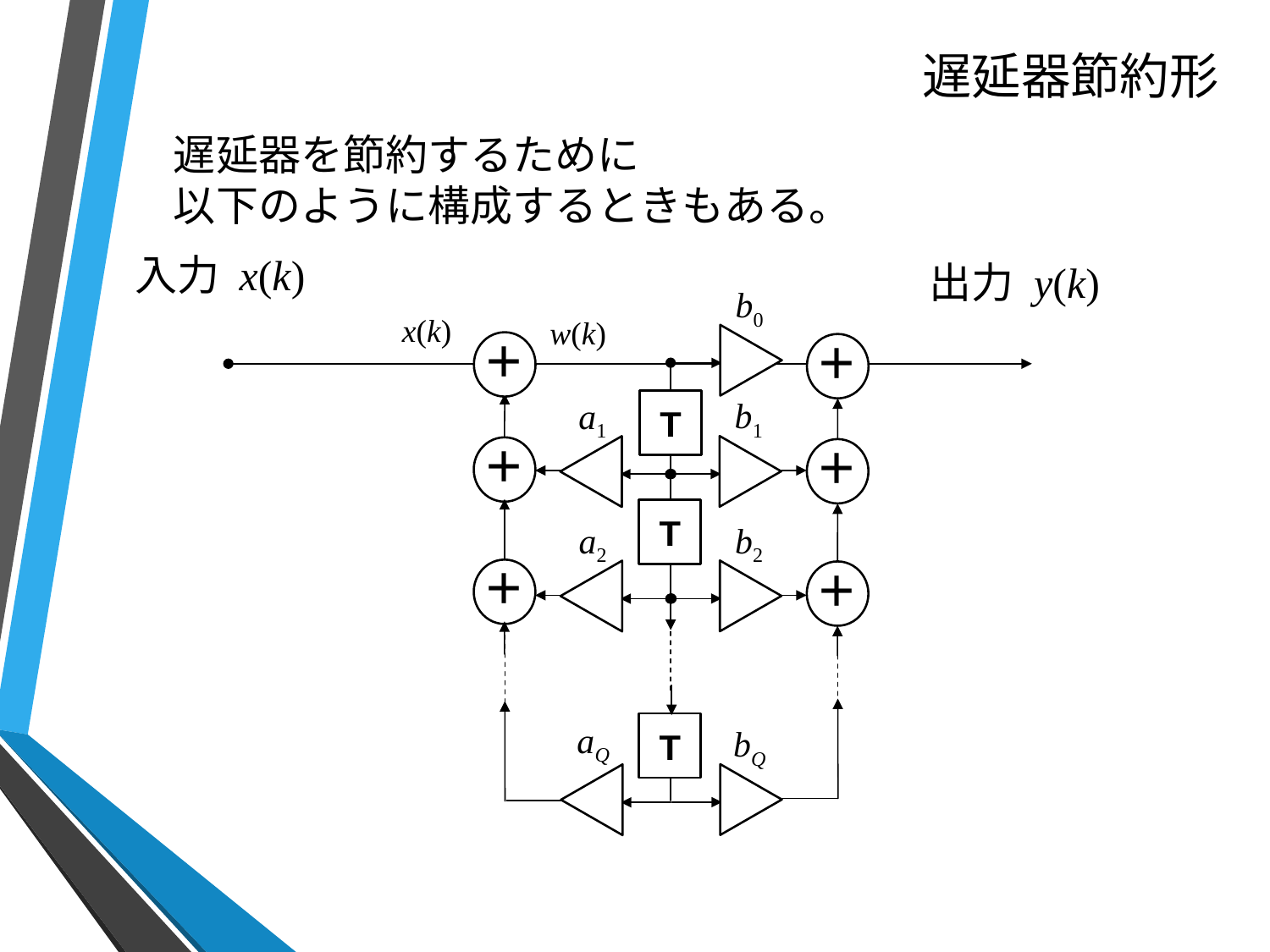

# 遅延器節約形
遅延器を節約するために
以下のように構成するときもある。
入力 x(k)
出力 y(k)
b0

x(k)
w(k)
＋
T
b1

＋
T
b2

＋
T
bQ

＋
a1

＋
a2

＋
aQ